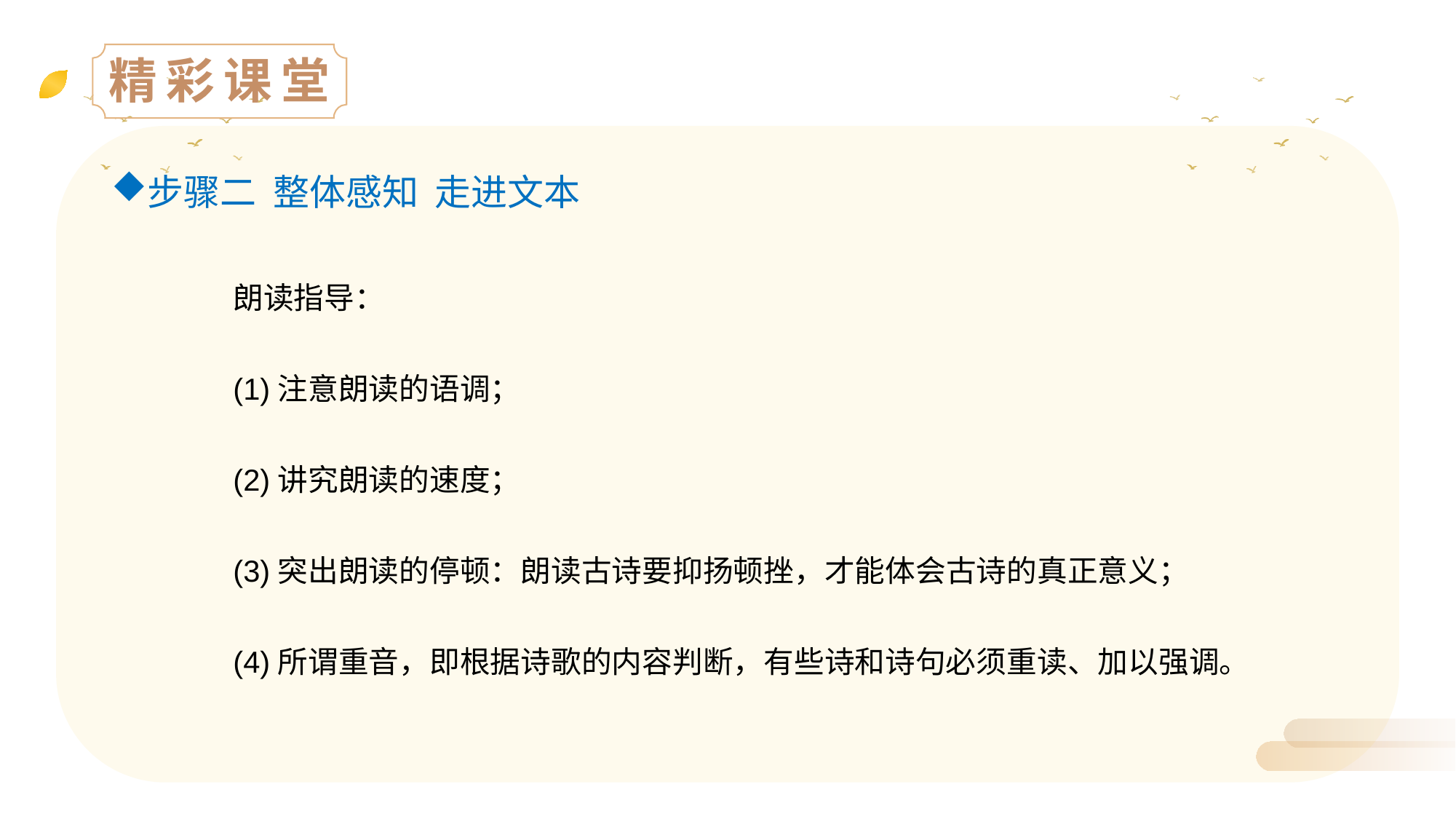

精彩课堂

步骤二  整体感知  走进文本
朗读指导：
(1)注意朗读的语调；
(2)讲究朗读的速度；
(3)突出朗读的停顿：朗读古诗要抑扬顿挫，才能体会古诗的真正意义；
(4)所谓重音，即根据诗歌的内容判断，有些诗和诗句必须重读、加以强调。